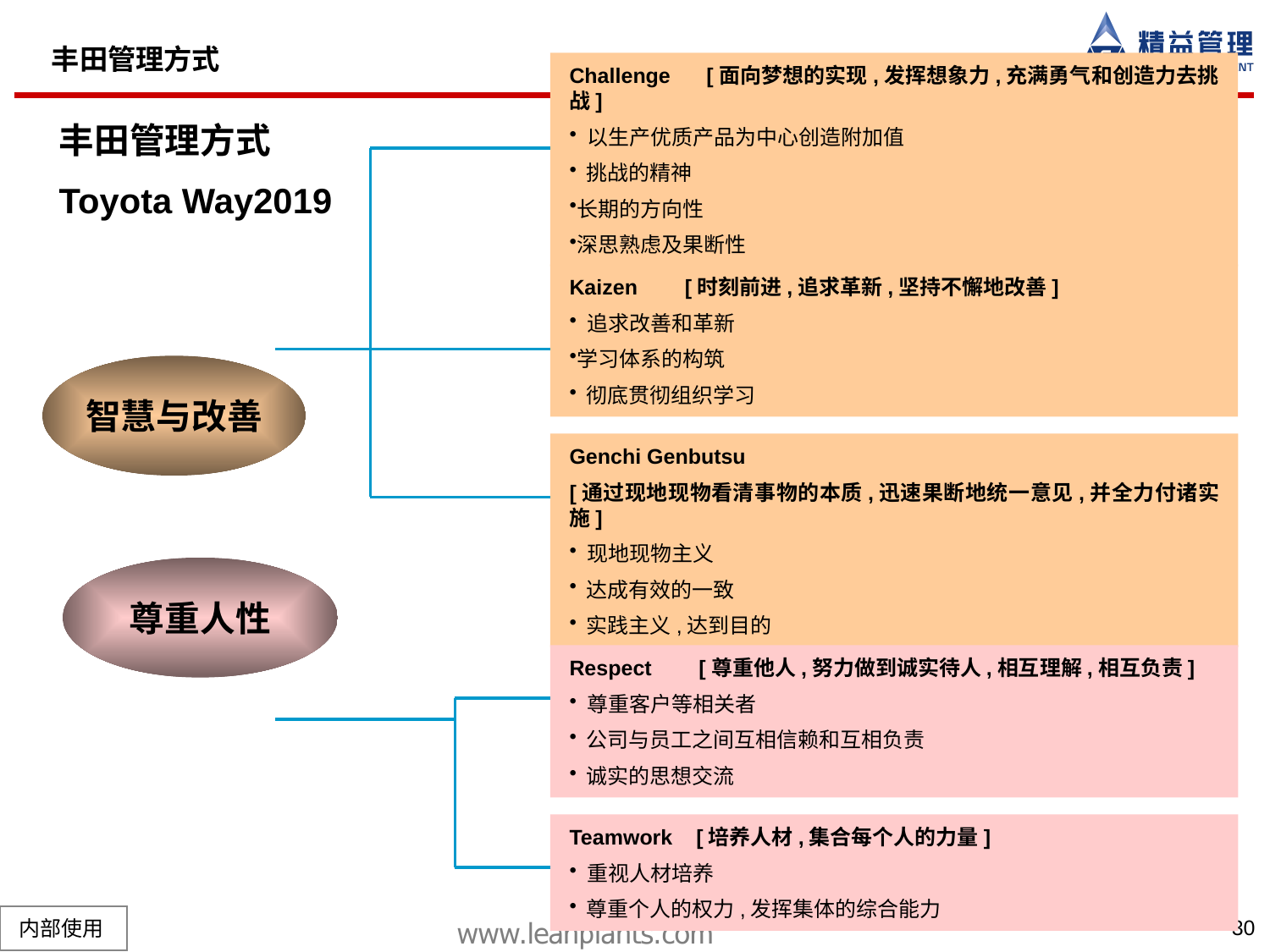

丰田管理方式
Challenge      [面向梦想的实现,发挥想象力,充满勇气和创造力去挑战]
 以生产优质产品为中心创造附加值
 挑战的精神
长期的方向性
深思熟虑及果断性
丰田管理方式
Toyota Way2019
Kaizen        [时刻前进,追求革新,坚持不懈地改善]
 追求改善和革新
学习体系的构筑
 彻底贯彻组织学习
智慧与改善
Genchi Genbutsu
[通过现地现物看清事物的本质,迅速果断地统一意见,并全力付诸实施]
 现地现物主义
 达成有效的一致
 实践主义,达到目的
尊重人性
Respect        [尊重他人,努力做到诚实待人,相互理解,相互负责]
 尊重客户等相关者
 公司与员工之间互相信赖和互相负责
 诚实的思想交流
Teamwork    [培养人材,集合每个人的力量]
 重视人材培养
 尊重个人的权力,发挥集体的综合能力
内部使用